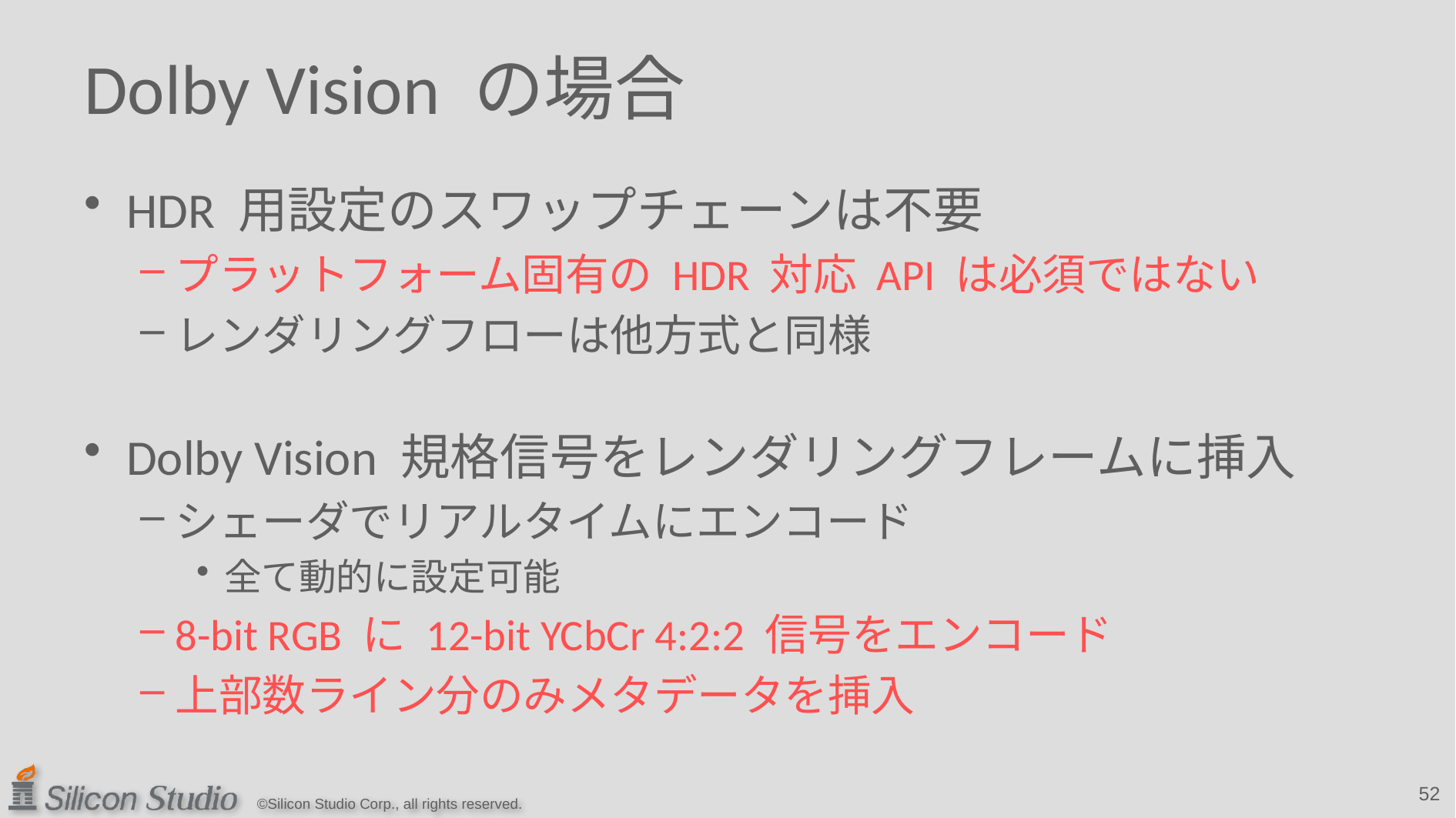

# Dolby Vision の場合
HDR 用設定のスワップチェーンは不要
プラットフォーム固有の HDR 対応 API は必須ではない
レンダリングフローは他方式と同様

Dolby Vision 規格信号をレンダリングフレームに挿入
シェーダでリアルタイムにエンコード
全て動的に設定可能
8-bit RGB に 12-bit YCbCr 4:2:2 信号をエンコード
上部数ライン分のみメタデータを挿入
52